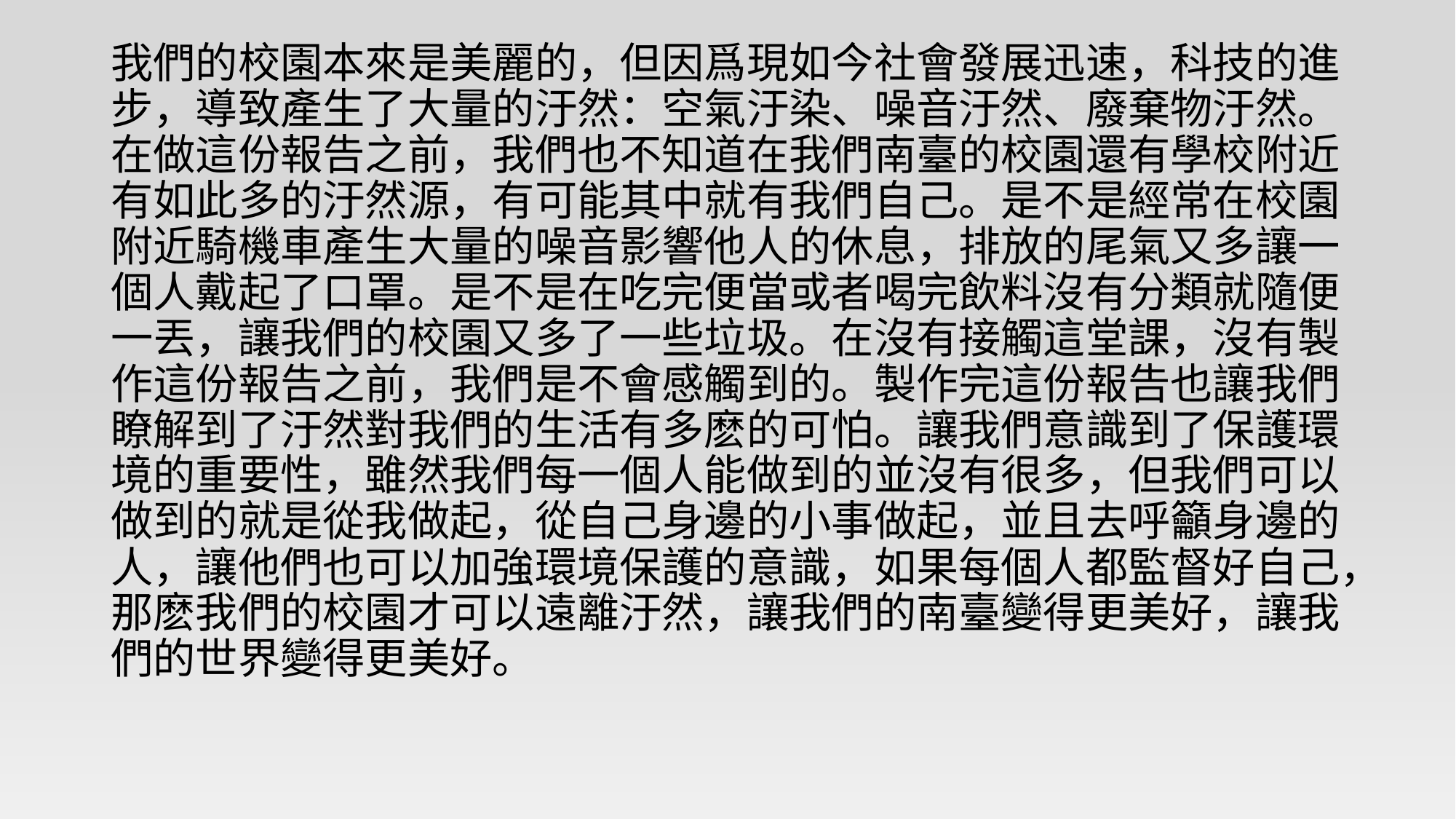

我們的校園本來是美麗的，但因爲現如今社會發展迅速，科技的進步，導致產生了大量的汙然：空氣汙染、噪音汙然、廢棄物汙然。在做這份報告之前，我們也不知道在我們南臺的校園還有學校附近有如此多的汙然源，有可能其中就有我們自己。是不是經常在校園附近騎機車產生大量的噪音影響他人的休息，排放的尾氣又多讓一個人戴起了口罩。是不是在吃完便當或者喝完飲料沒有分類就隨便一丟，讓我們的校園又多了一些垃圾。在沒有接觸這堂課，沒有製作這份報告之前，我們是不會感觸到的。製作完這份報告也讓我們瞭解到了汙然對我們的生活有多麽的可怕。讓我們意識到了保護環境的重要性，雖然我們每一個人能做到的並沒有很多，但我們可以做到的就是從我做起，從自己身邊的小事做起，並且去呼籲身邊的人，讓他們也可以加強環境保護的意識，如果每個人都監督好自己，那麽我們的校園才可以遠離汙然，讓我們的南臺變得更美好，讓我們的世界變得更美好。